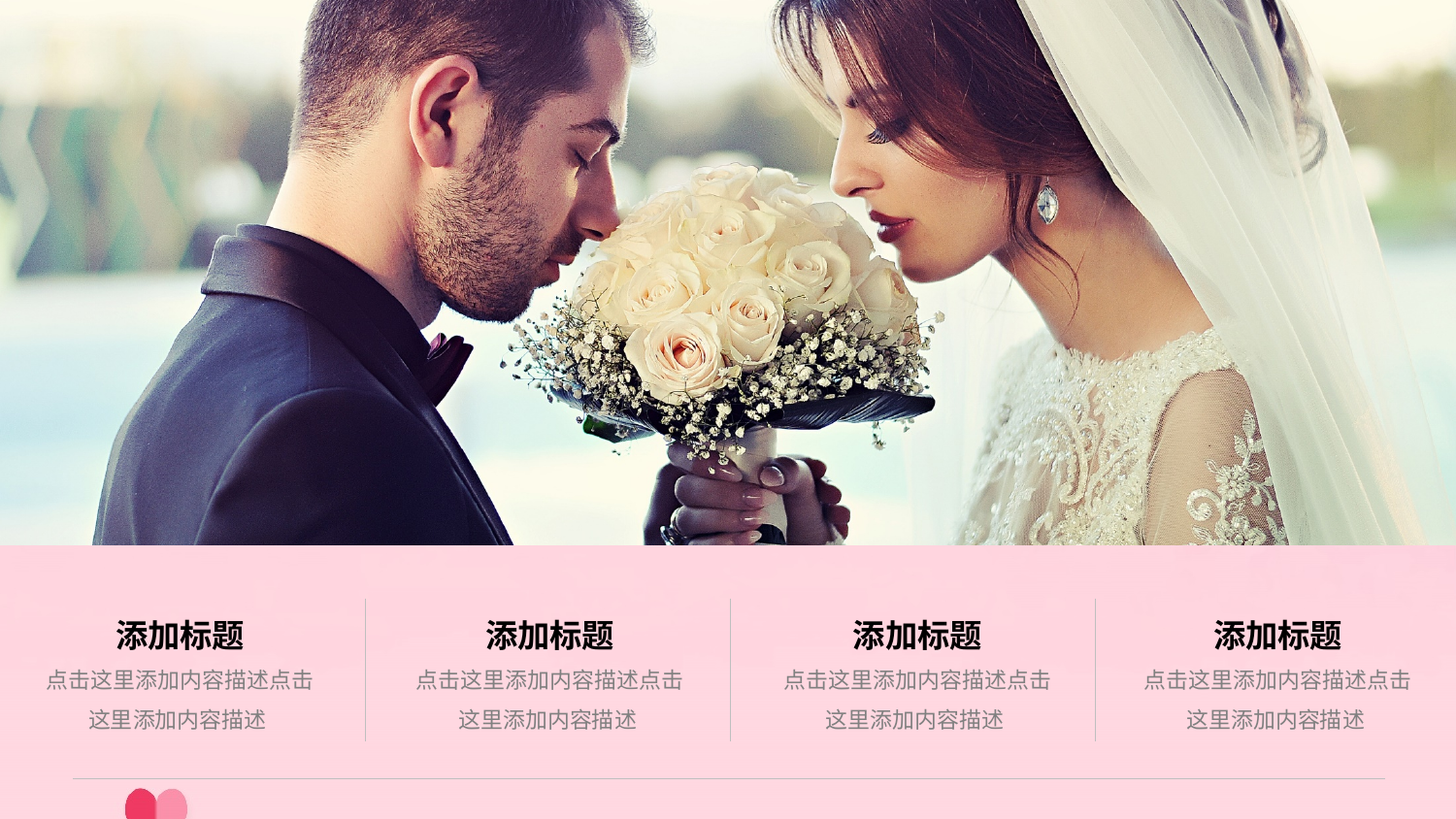

添加标题
添加标题
添加标题
添加标题
点击这里添加内容描述点击这里添加内容描述
点击这里添加内容描述点击这里添加内容描述
点击这里添加内容描述点击这里添加内容描述
点击这里添加内容描述点击这里添加内容描述